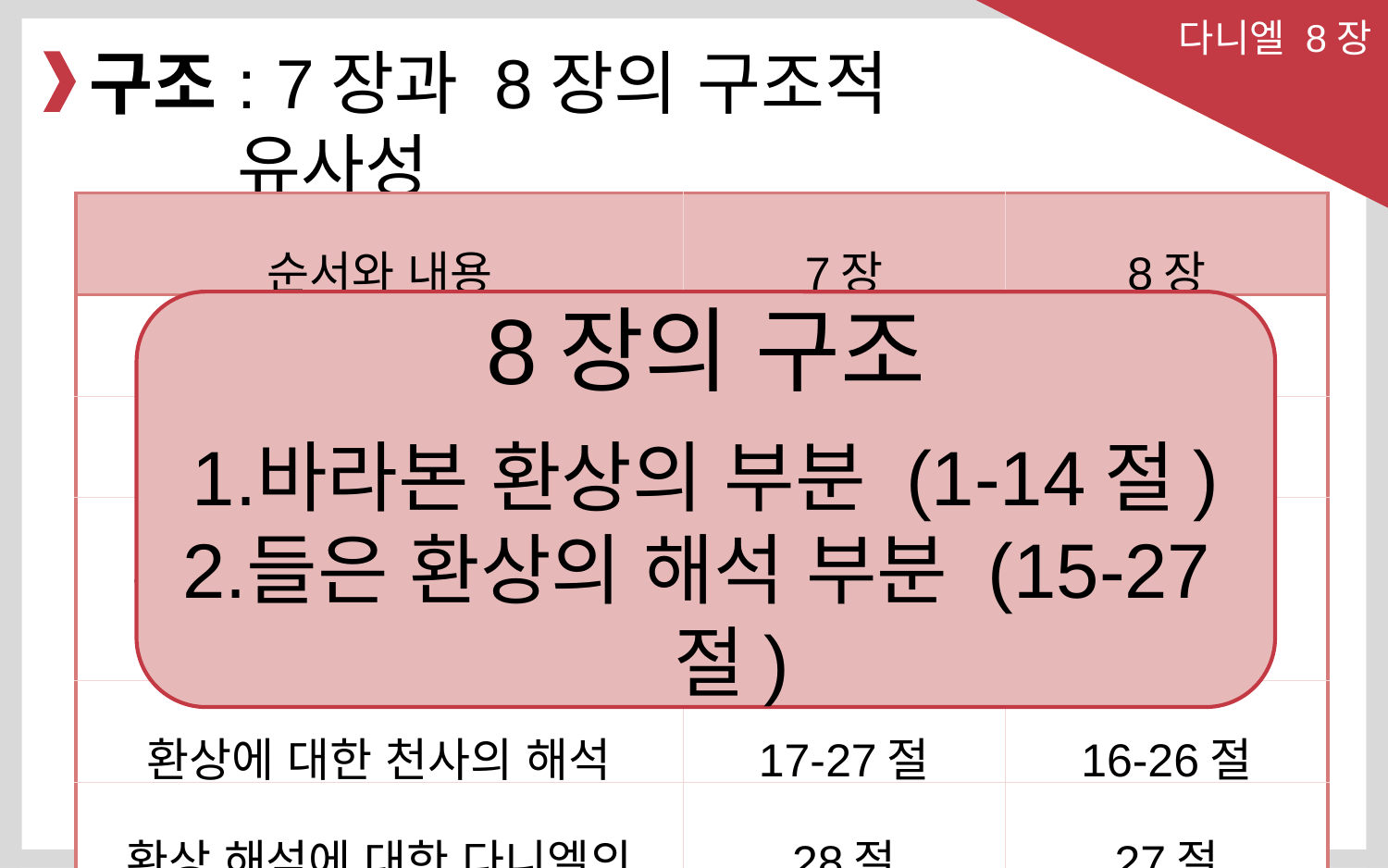

다니엘 8장
: 7장과 8장의 구조적 유사성
구조

| 순서와 내용 | 7장 | 8장 |
| --- | --- | --- |
| 환상이 임한 연대와 장소 | 1절 | 1-2절 |
| 짐승에 대한 환상 | 2-14절 | 3-14절 |
| 환상 해석자로서의 천사의 등장 | 15-16절 | 15절 |
| 환상에 대한 천사의 해석 | 17-27절 | 16-26절 |
| 환상 해석에 대한 다니엘의 반응 | 28절 | 27절 |
8장의 구조

바라본 환상의 부분 (1-14절)
들은 환상의 해석 부분 (15-27절)